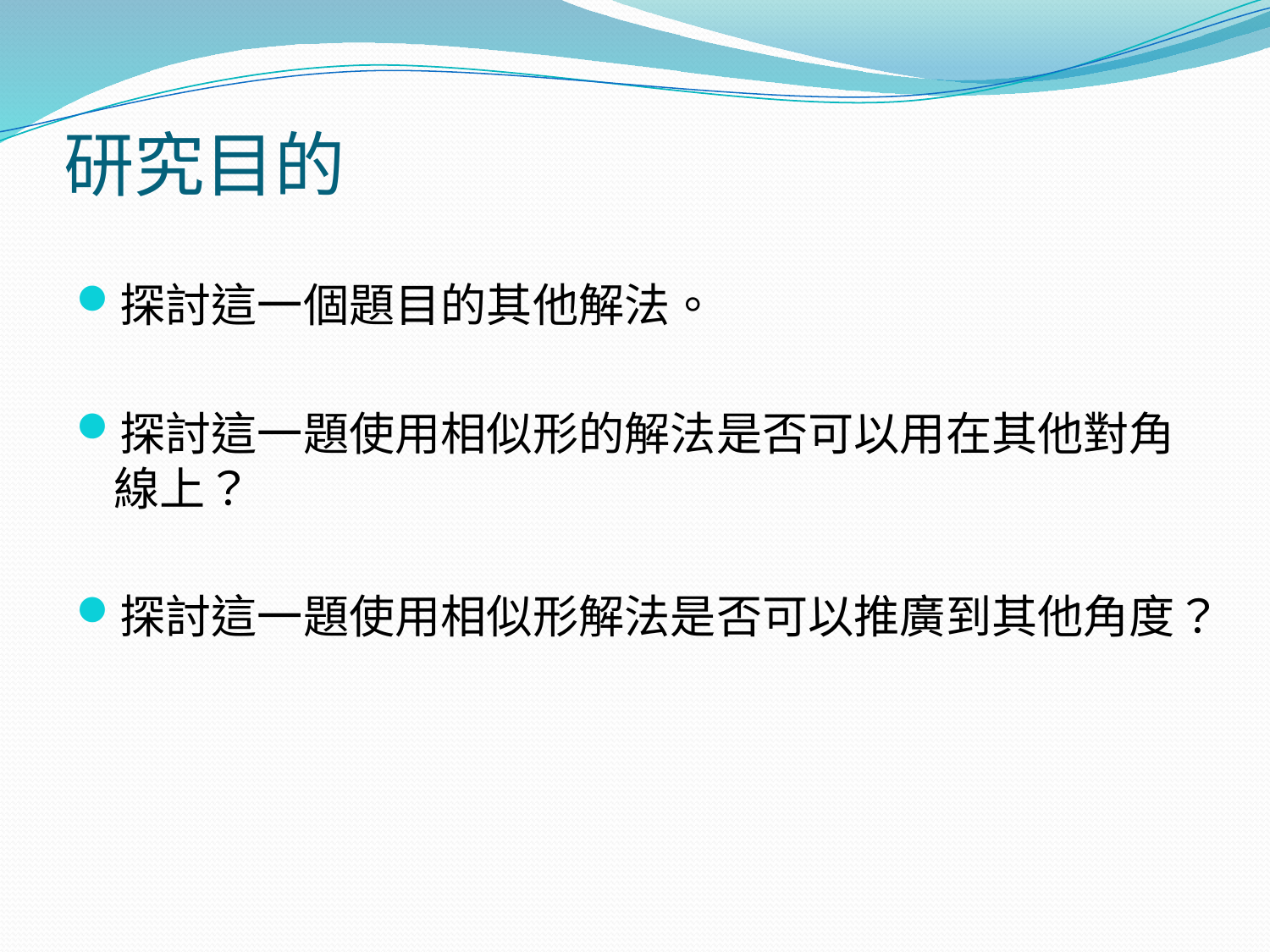

# 研究目的

探討這一個題目的其他解法。

探討這一題使用相似形的解法是否可以用在其他對角線上？

探討這一題使用相似形解法是否可以推廣到其他角度？